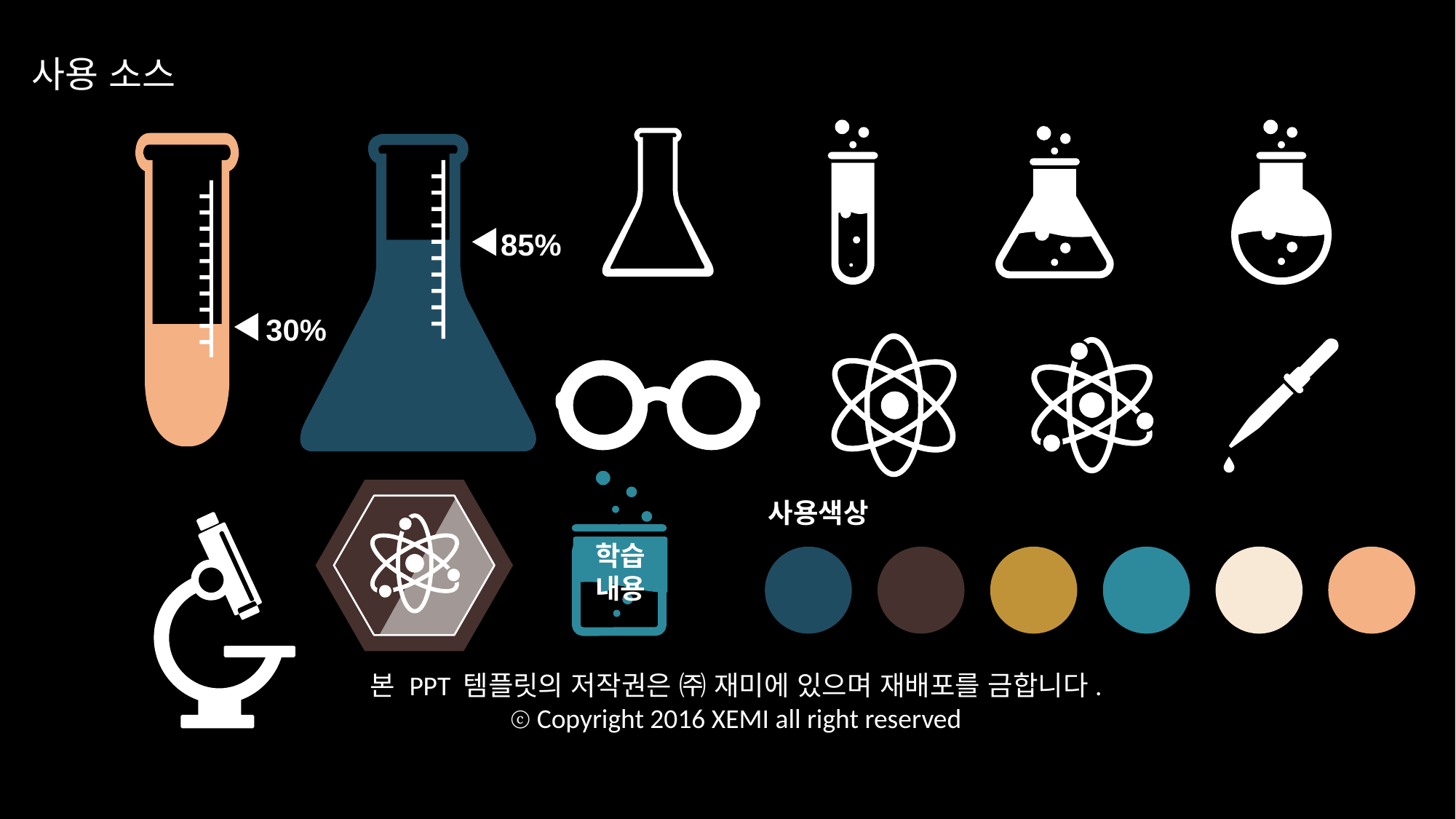

사용 소스

85%

30%

학습
내용

사용색상

본 PPT 템플릿의 저작권은 ㈜ 재미에 있으며 재배포를 금합니다.
ⓒ Copyright 2016 XEMI all right reserved